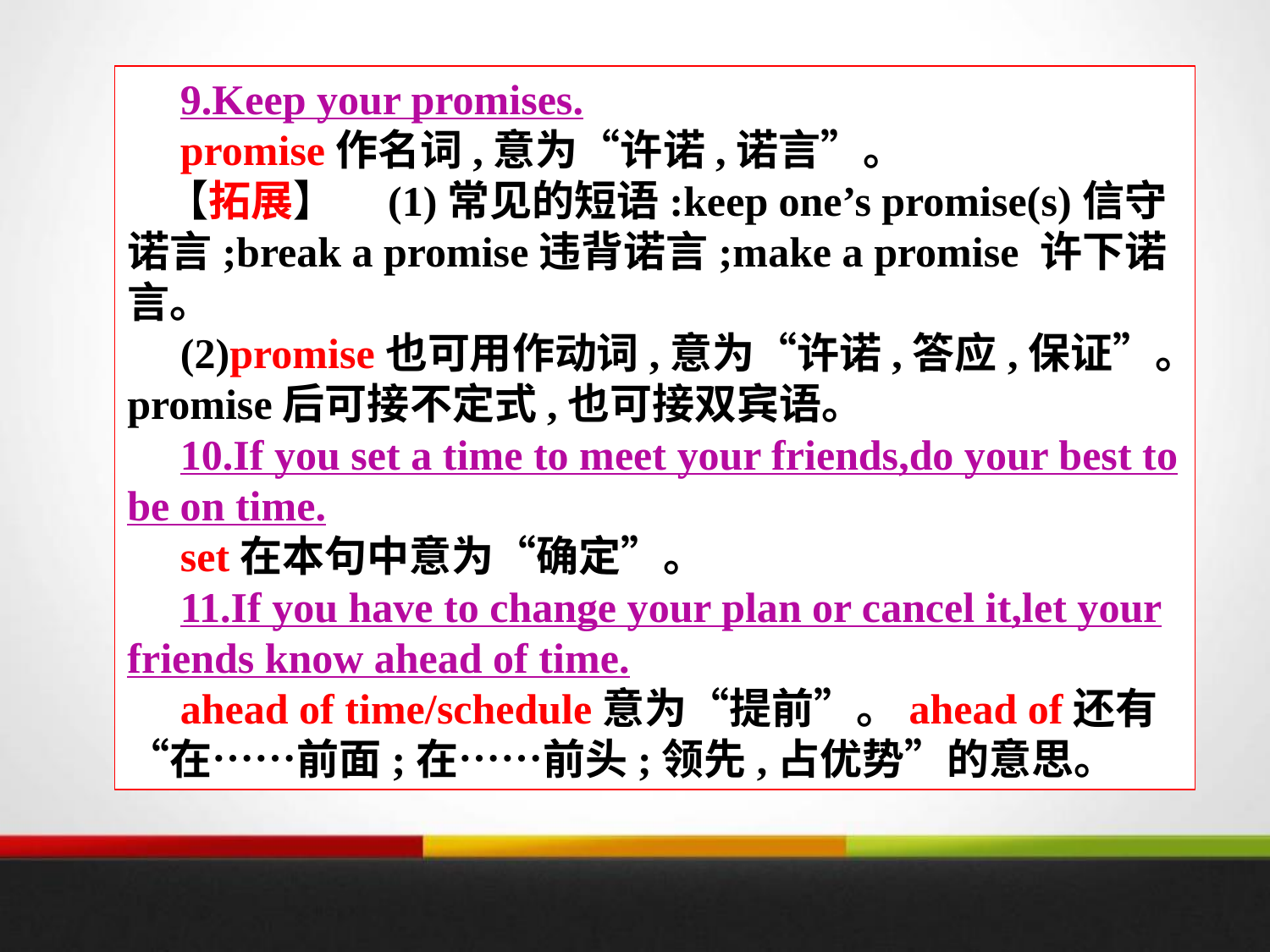

9.Keep your promises.
     promise作名词,意为“许诺,诺言”。
   【拓展】　(1)常见的短语:keep one’s promise(s)信守诺言;break a promise违背诺言;make a promise 许下诺言。
     (2)promise也可用作动词,意为“许诺,答应,保证”。promise后可接不定式,也可接双宾语。
     10.If you set a time to meet your friends,do your best to be on time.
     set在本句中意为“确定”。
     11.If you have to change your plan or cancel it,let your friends know ahead of time.
     ahead of time/schedule意为“提前”。ahead of还有“在……前面;在……前头;领先,占优势”的意思。